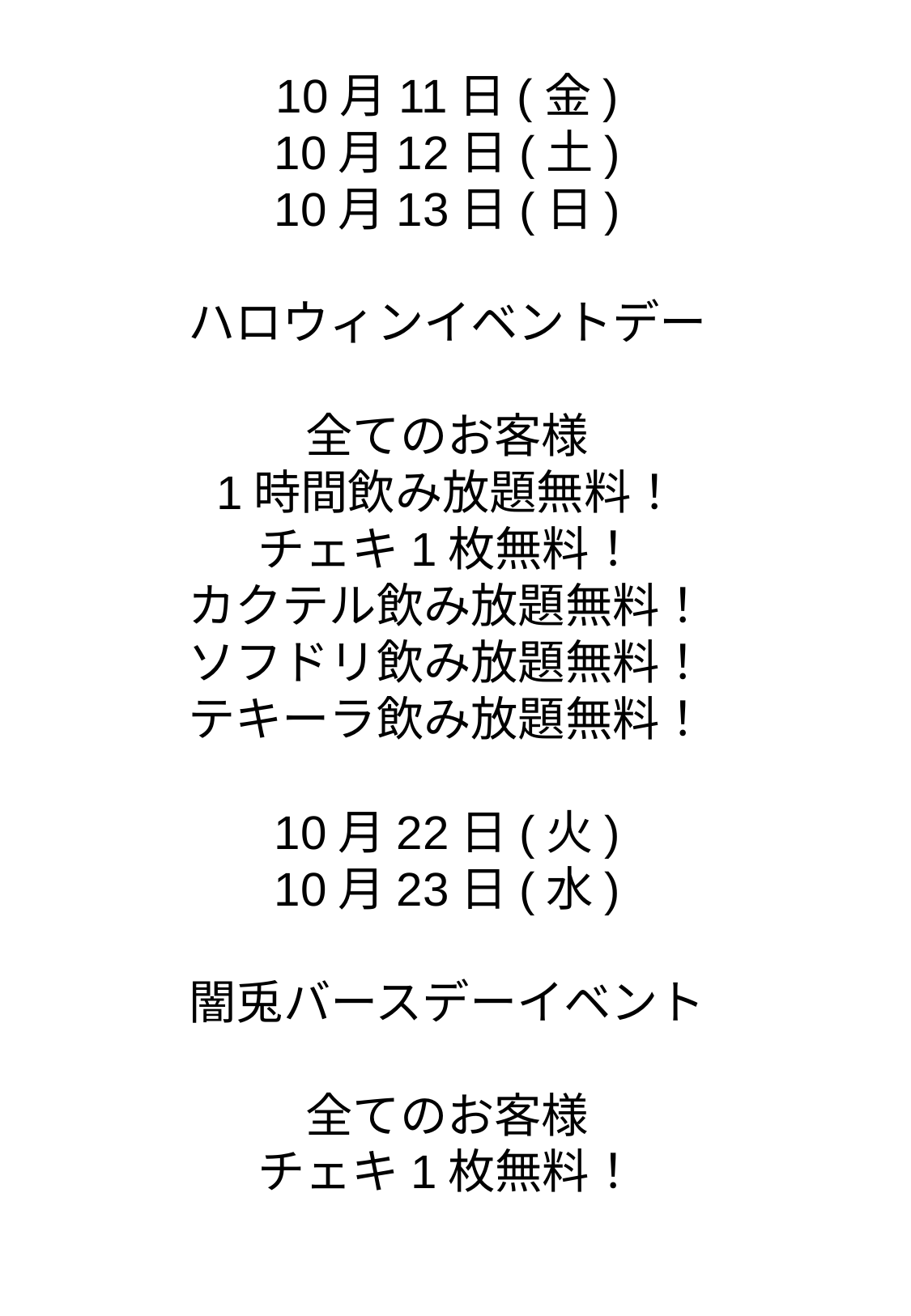

10月11日(金)
10月12日(土)
10月13日(日)

ハロウィンイベントデー

全てのお客様
1時間飲み放題無料！
チェキ1枚無料！
カクテル飲み放題無料！
ソフドリ飲み放題無料！
テキーラ飲み放題無料！

10月22日(火)
10月23日(水)

闇兎バースデーイベント

全てのお客様
チェキ1枚無料！